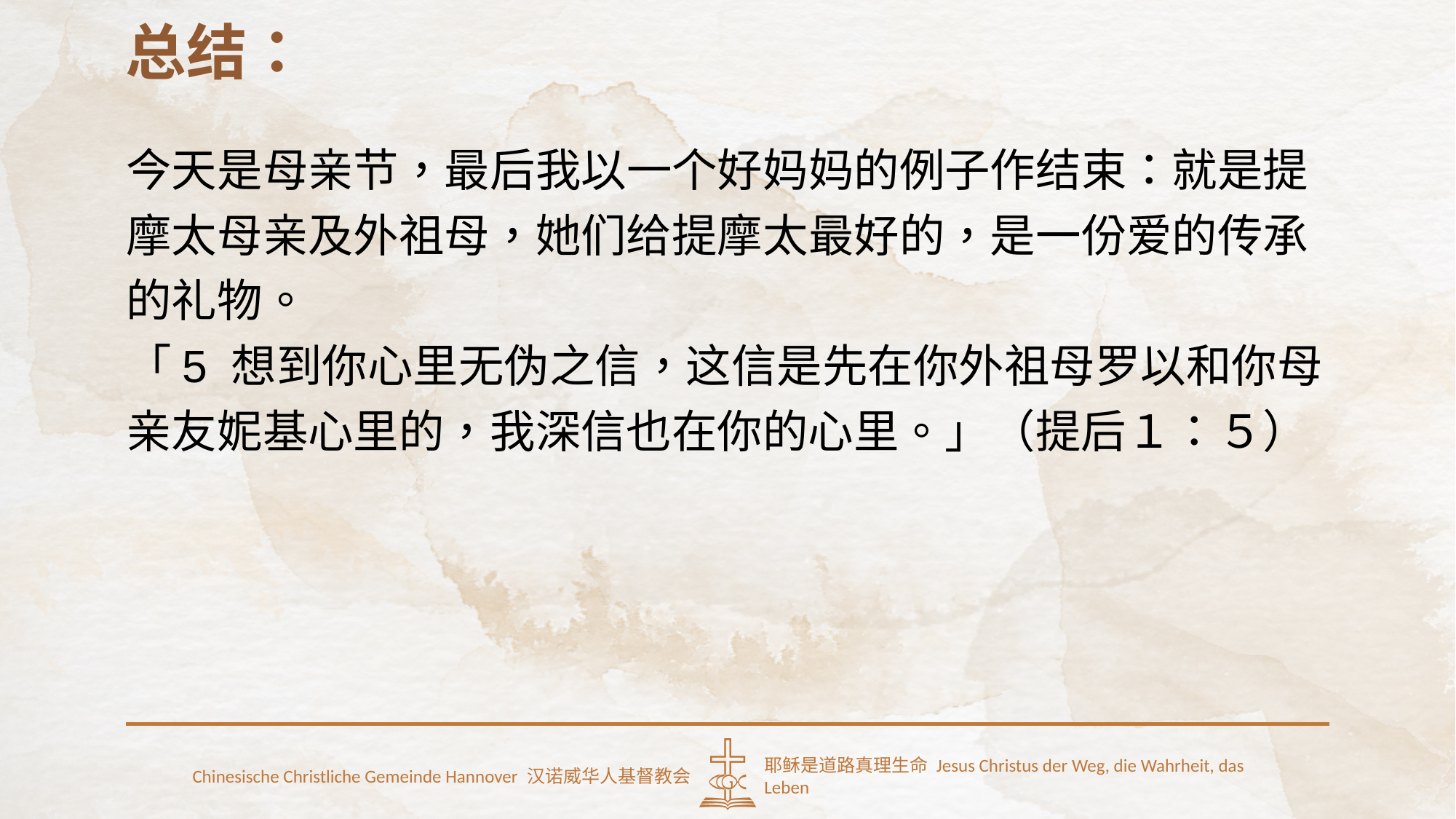

总结：
今天是母亲节，最后我以一个好妈妈的例子作结束：就是提摩太母亲及外祖母，她们给提摩太最好的，是一份爱的传承的礼物。
「5 想到你心里无伪之信，这信是先在你外祖母罗以和你母亲友妮基心里的，我深信也在你的心里。」（提后１：５）